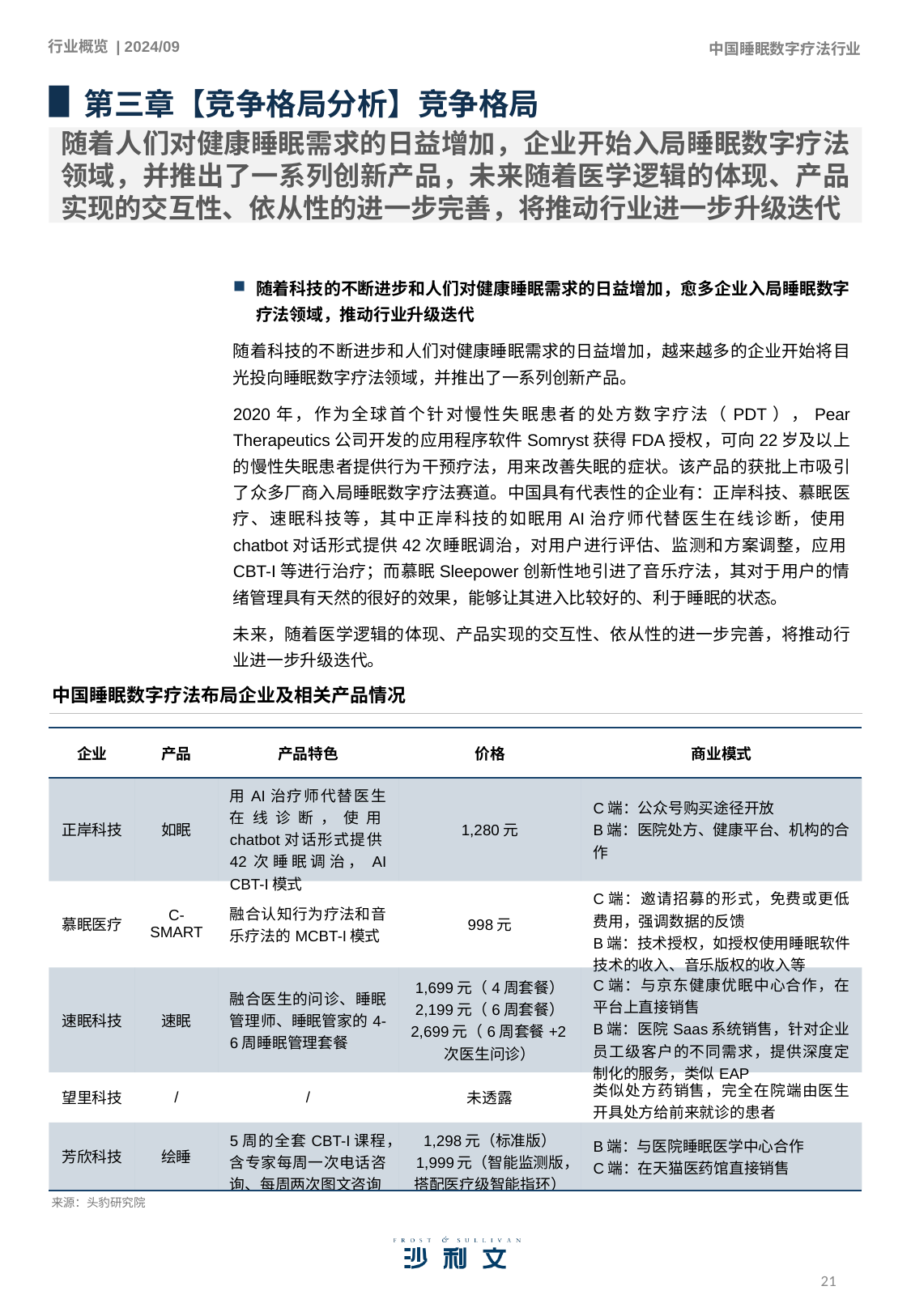

第三章【竞争格局分析】竞争格局

随着人们对健康睡眠需求的日益增加，企业开始入局睡眠数字疗法领域，并推出了一系列创新产品，未来随着医学逻辑的体现、产品实现的交互性、依从性的进一步完善，将推动行业进一步升级迭代
随着科技的不断进步和人们对健康睡眠需求的日益增加，愈多企业入局睡眠数字疗法领域，推动行业升级迭代
随着科技的不断进步和人们对健康睡眠需求的日益增加，越来越多的企业开始将目光投向睡眠数字疗法领域，并推出了一系列创新产品。
2020年，作为全球首个针对慢性失眠患者的处方数字疗法（PDT），Pear Therapeutics公司开发的应用程序软件Somryst获得FDA授权，可向22岁及以上的慢性失眠患者提供行为干预疗法，用来改善失眠的症状。该产品的获批上市吸引了众多厂商入局睡眠数字疗法赛道。中国具有代表性的企业有：正岸科技、慕眠医疗、速眠科技等，其中正岸科技的如眠用AI治疗师代替医生在线诊断，使用chatbot对话形式提供42次睡眠调治，对用户进行评估、监测和方案调整，应用CBT-I等进行治疗；而慕眠Sleepower创新性地引进了音乐疗法，其对于用户的情绪管理具有天然的很好的效果，能够让其进入比较好的、利于睡眠的状态。
未来，随着医学逻辑的体现、产品实现的交互性、依从性的进一步完善，将推动行业进一步升级迭代。
中国睡眠数字疗法布局企业及相关产品情况
| 企业 | 产品 | 产品特色 | 价格 | 商业模式 |
| --- | --- | --- | --- | --- |
| 正岸科技 | 如眠 | 用AI治疗师代替医生在线诊断，使用chatbot对话形式提供42次睡眠调治，AI CBT-I模式 | 1,280元 | C端：公众号购买途径开放 B端：医院处方、健康平台、机构的合作 |
| 慕眠医疗 | C-SMART | 融合认知行为疗法和音乐疗法的MCBT-I模式 | 998元 | C端：邀请招募的形式，免费或更低费用，强调数据的反馈 B端：技术授权，如授权使用睡眠软件技术的收入、音乐版权的收入等 |
| 速眠科技 | 速眠 | 融合医生的问诊、睡眠管理师、睡眠管家的4-6周睡眠管理套餐 | 1,699元（4周套餐） 2,199元（6周套餐） 2,699元（6周套餐+2次医生问诊） | C端：与京东健康优眠中心合作，在平台上直接销售 B端：医院Saas系统销售，针对企业员工级客户的不同需求，提供深度定制化的服务，类似EAP |
| 望里科技 | / | / | 未透露 | 类似处方药销售，完全在院端由医生开具处方给前来就诊的患者 |
| 芳欣科技 | 绘睡 | 5周的全套CBT-I课程，含专家每周一次电话咨询、每周两次图文咨询 | 1,298元（标准版） 1,999元（智能监测版，搭配医疗级智能指环） | B端：与医院睡眠医学中心合作 C端：在天猫医药馆直接销售 |
来源：头豹研究院